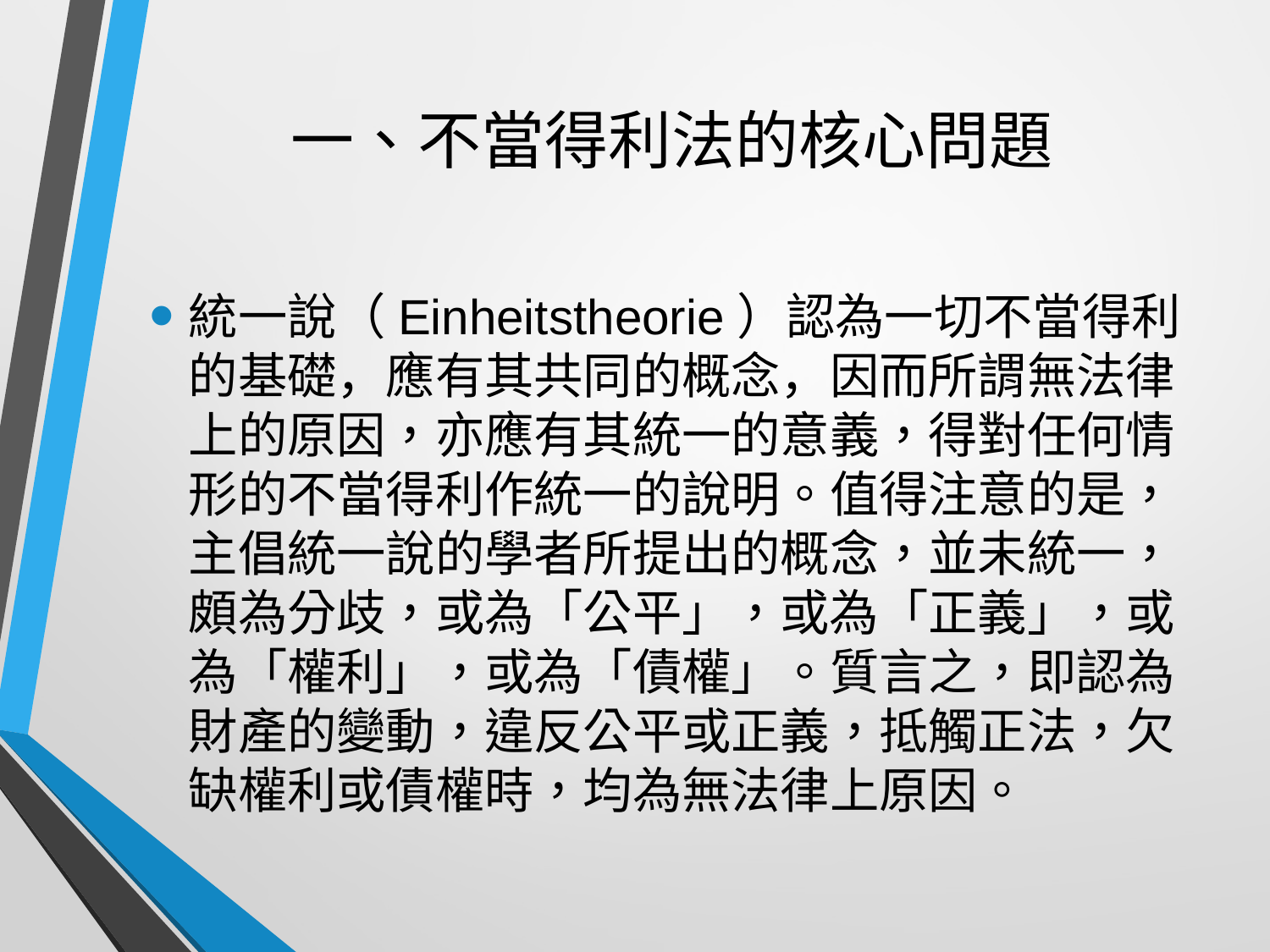

# 一、不當得利法的核心問題
統一說（Einheitstheorie）認為一切不當得利的基礎，應有其共同的概念，因而所謂無法律上的原因，亦應有其統一的意義，得對任何情形的不當得利作統一的說明。值得注意的是，主倡統一說的學者所提出的概念，並未統一，頗為分歧，或為「公平」，或為「正義」，或為「權利」，或為「債權」。質言之，即認為財產的變動，違反公平或正義，抵觸正法，欠缺權利或債權時，均為無法律上原因。